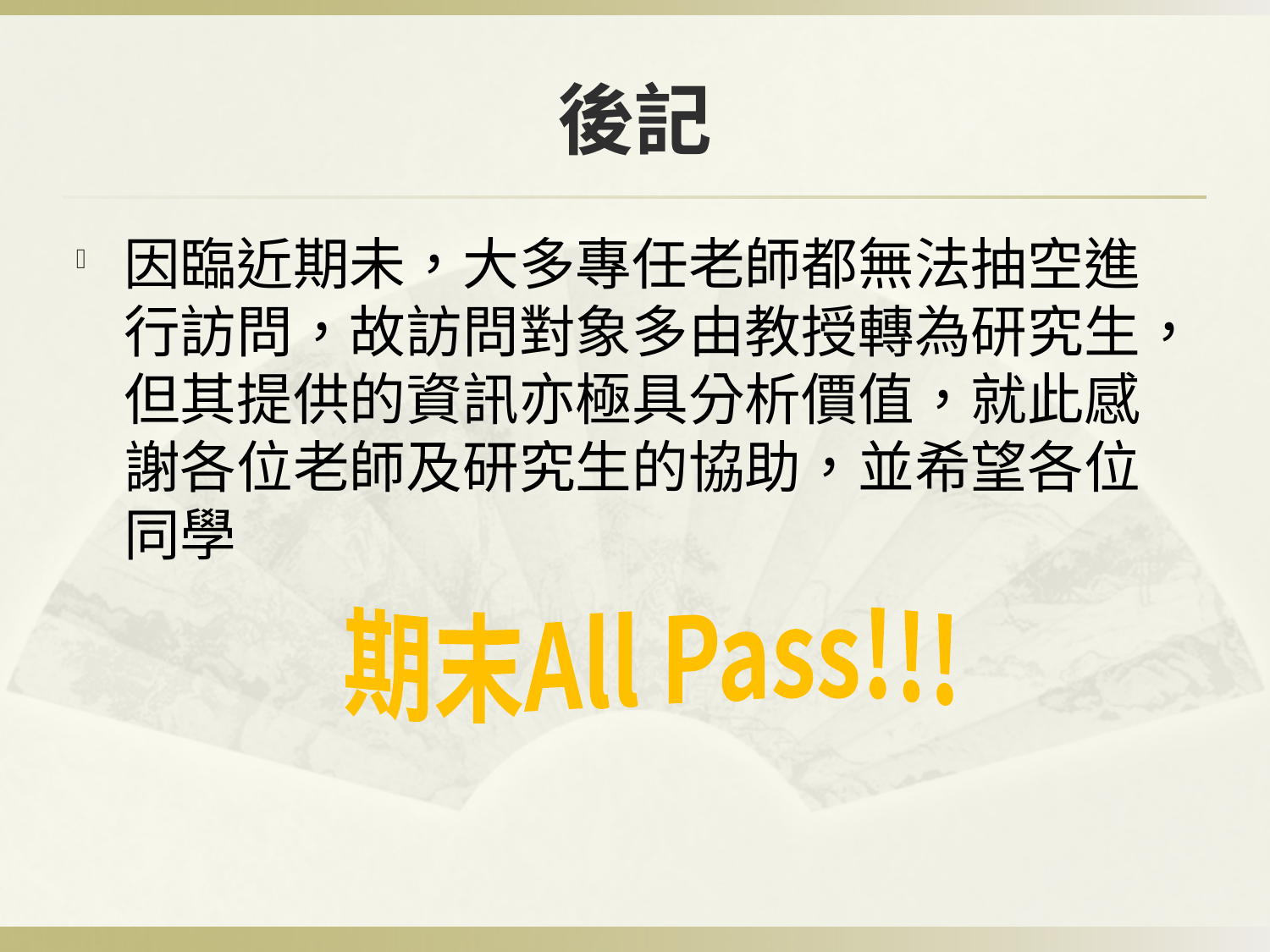

# 後記
因臨近期未，大多專任老師都無法抽空進行訪問，故訪問對象多由教授轉為研究生，但其提供的資訊亦極具分析價值，就此感謝各位老師及研究生的協助，並希望各位同學

期末All Pass!!!